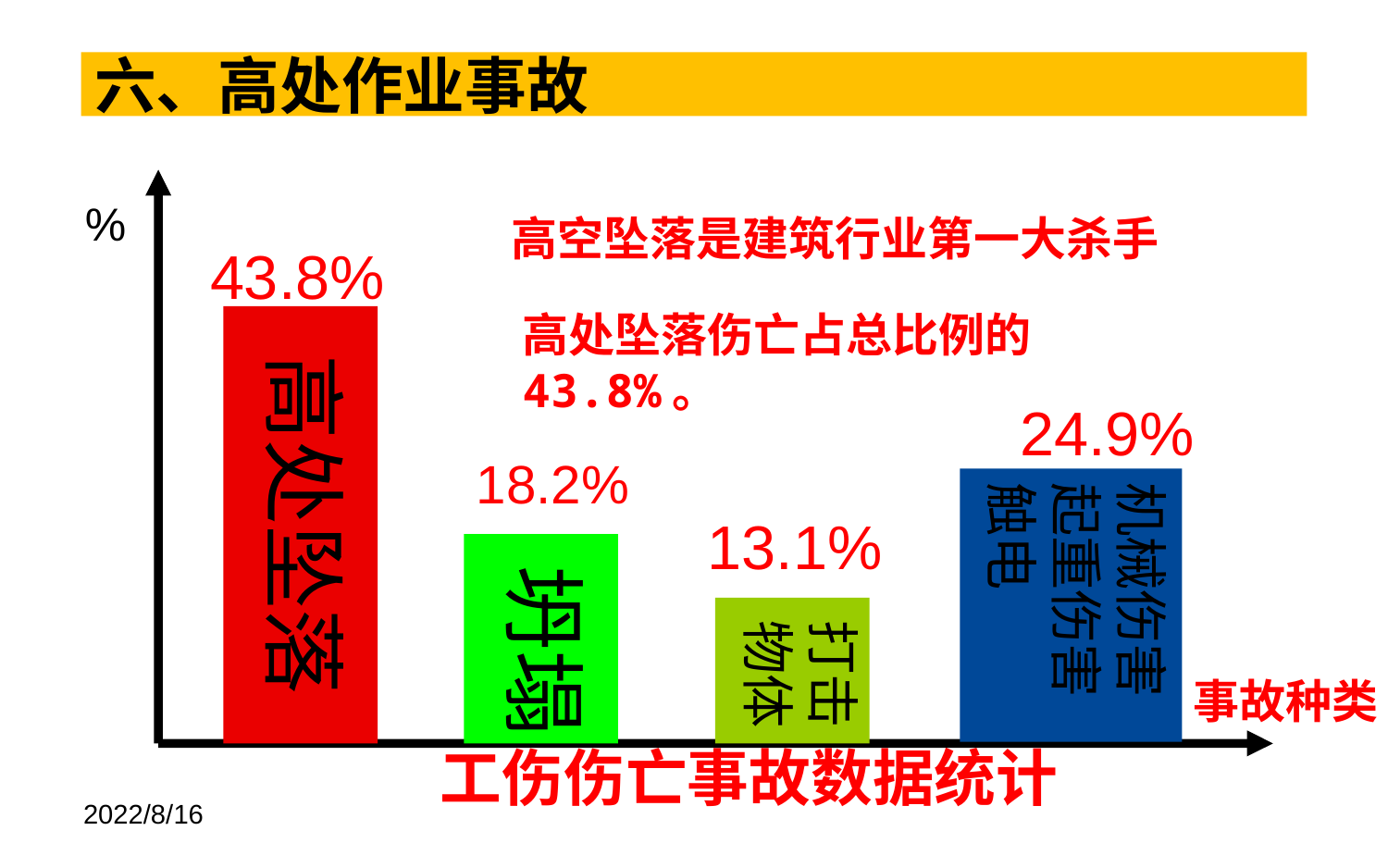

六、高处作业事故

%
高空坠落是建筑行业第一大杀手
43.8%
高处坠落伤亡占总比例的43.8%。
高处坠落

24.9%
18.2%
机械伤害起重伤害触电
13.1%

坍塌

打击物体
事故种类
工伤伤亡事故数据统计

2022/8/16